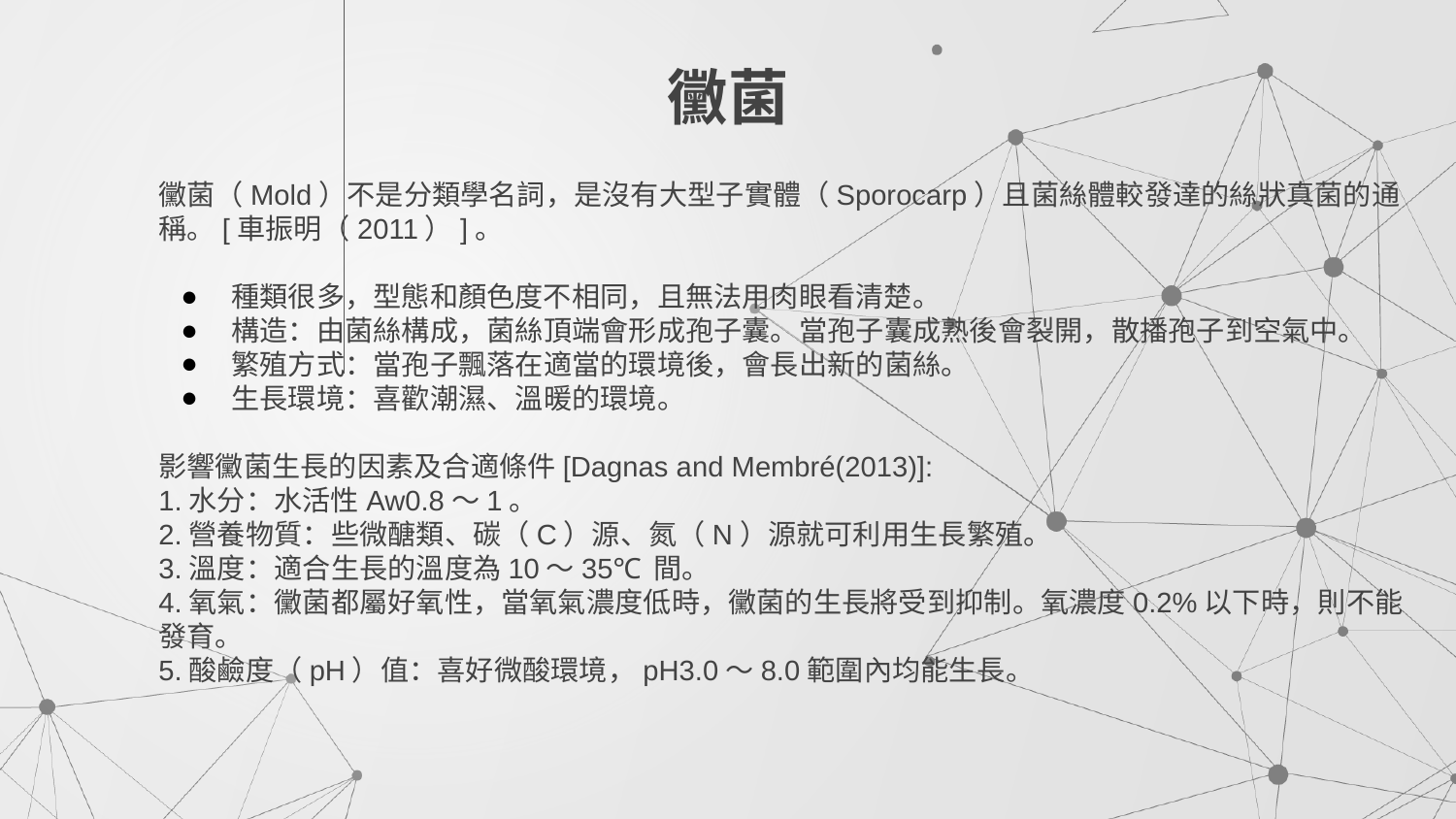

# 黴菌
黴菌（Mold）不是分類學名詞，是沒有大型子實體（Sporocarp）且菌絲體較發達的絲狀真菌的通稱。[車振明（2011）]。

種類很多，型態和顏色度不相同，且無法用肉眼看清楚。
構造：由菌絲構成，菌絲頂端會形成孢子囊。當孢子囊成熟後會裂開，散播孢子到空氣中。
繁殖方式：當孢子飄落在適當的環境後，會長出新的菌絲。
生長環境：喜歡潮濕、溫暖的環境。

影響黴菌生長的因素及合適條件[Dagnas and Membré(2013)]:
1.水分：水活性Aw0.8～1。
2.營養物質：些微醣類、碳（C）源、氮（N）源就可利用生長繁殖。
3.溫度：適合生長的溫度為10～35℃間。
4.氧氣：黴菌都屬好氧性，當氧氣濃度低時，黴菌的生長將受到抑制。氧濃度0.2%以下時，則不能發育。
5.酸鹼度（pH）值：喜好微酸環境，pH3.0～8.0範圍內均能生長。